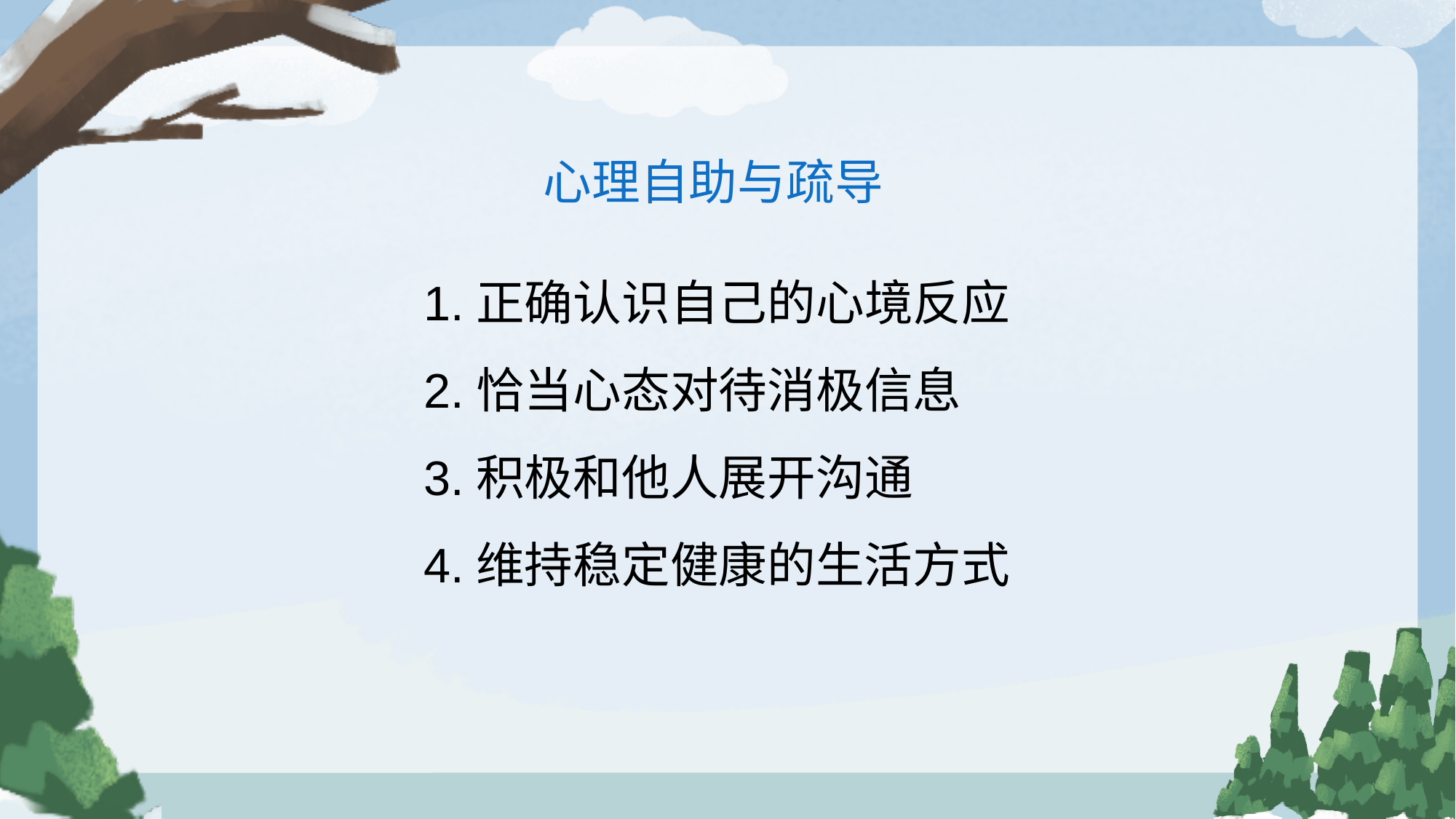

心理自助与疏导
1.正确认识自己的心境反应
2.恰当心态对待消极信息
3.积极和他人展开沟通
4.维持稳定健康的生活方式